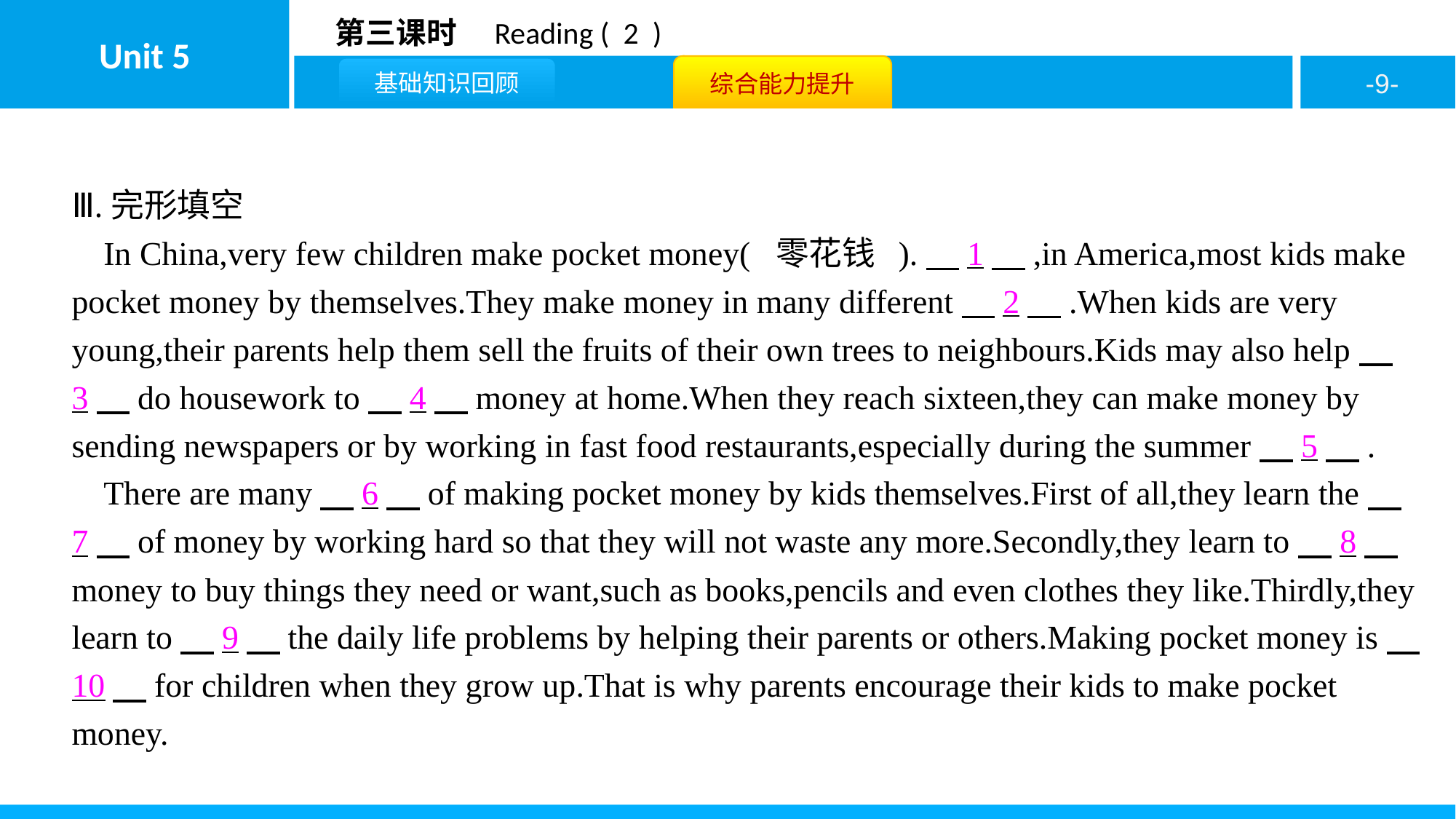

Ⅲ.完形填空
In China,very few children make pocket money(  零花钱  ).　1　,in America,most kids make pocket money by themselves.They make money in many different　2　.When kids are very young,their parents help them sell the fruits of their own trees to neighbours.Kids may also help　3　do housework to　4　money at home.When they reach sixteen,they can make money by sending newspapers or by working in fast food restaurants,especially during the summer　5　.
There are many　6　of making pocket money by kids themselves.First of all,they learn the　7　of money by working hard so that they will not waste any more.Secondly,they learn to　8　money to buy things they need or want,such as books,pencils and even clothes they like.Thirdly,they learn to　9　the daily life problems by helping their parents or others.Making pocket money is　10　for children when they grow up.That is why parents encourage their kids to make pocket money.